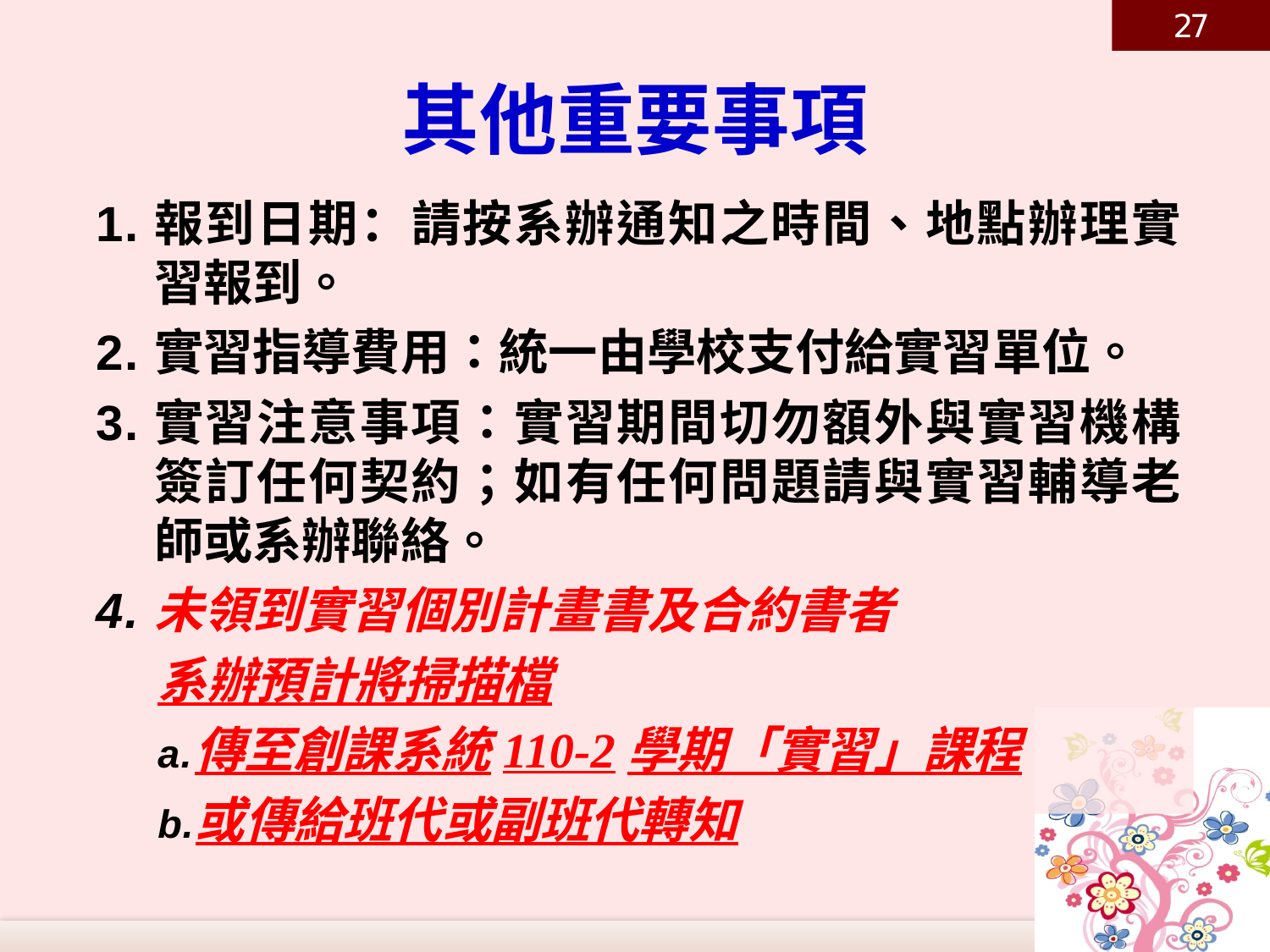

27
# 其他重要事項
報到日期：請按系辦通知之時間、地點辦理實習報到。
實習指導費用：統一由學校支付給實習單位。
實習注意事項：實習期間切勿額外與實習機構簽訂任何契約；如有任何問題請與實習輔導老師或系辦聯絡。
未領到實習個別計畫書及合約書者
系辦預計將掃描檔
傳至創課系統110-2學期「實習」課程
或傳給班代或副班代轉知